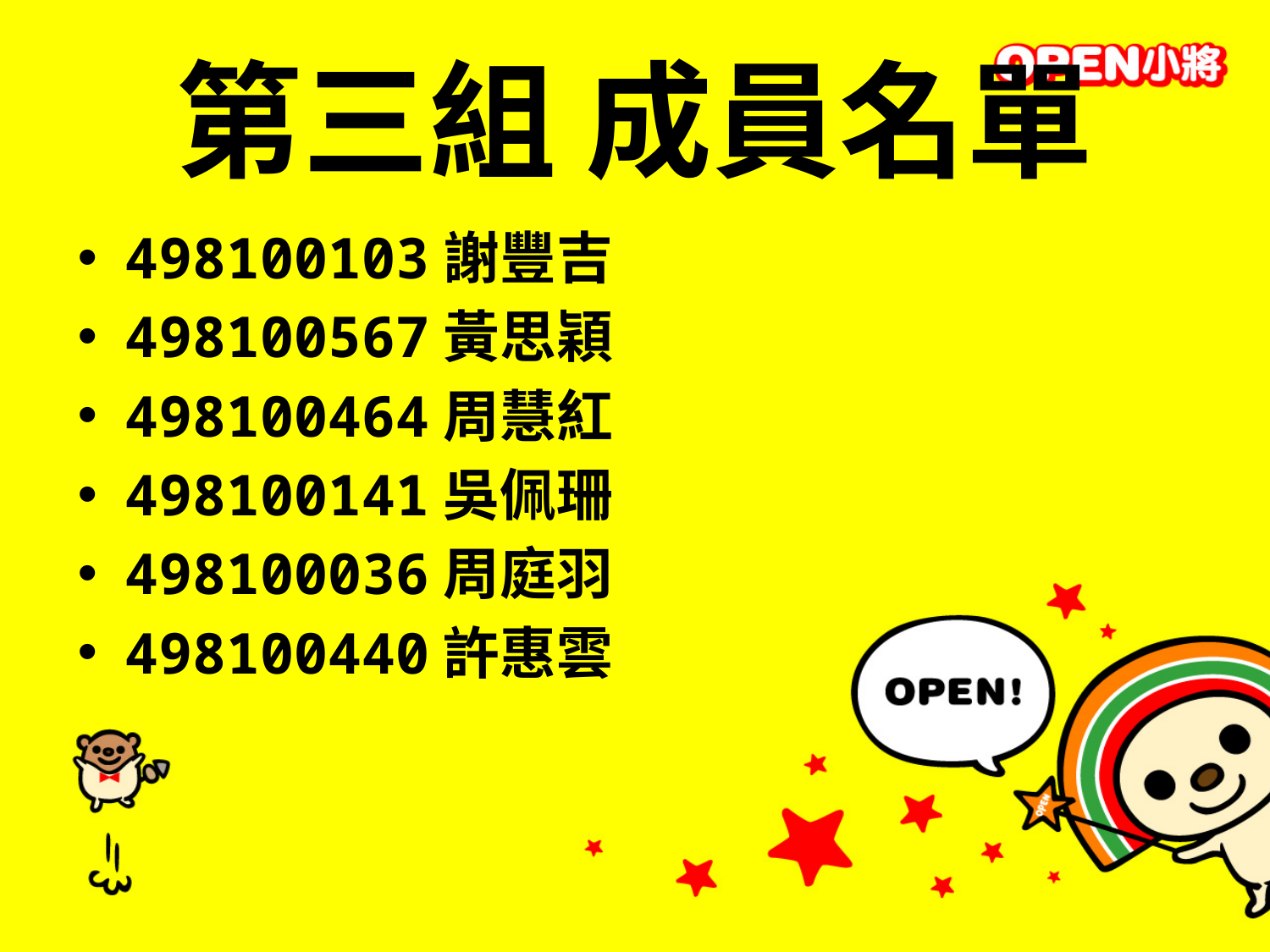

# 第三組 成員名單
498100103謝豐吉
498100567黃思穎
498100464周慧紅
498100141吳佩珊
498100036周庭羽
498100440許惠雲